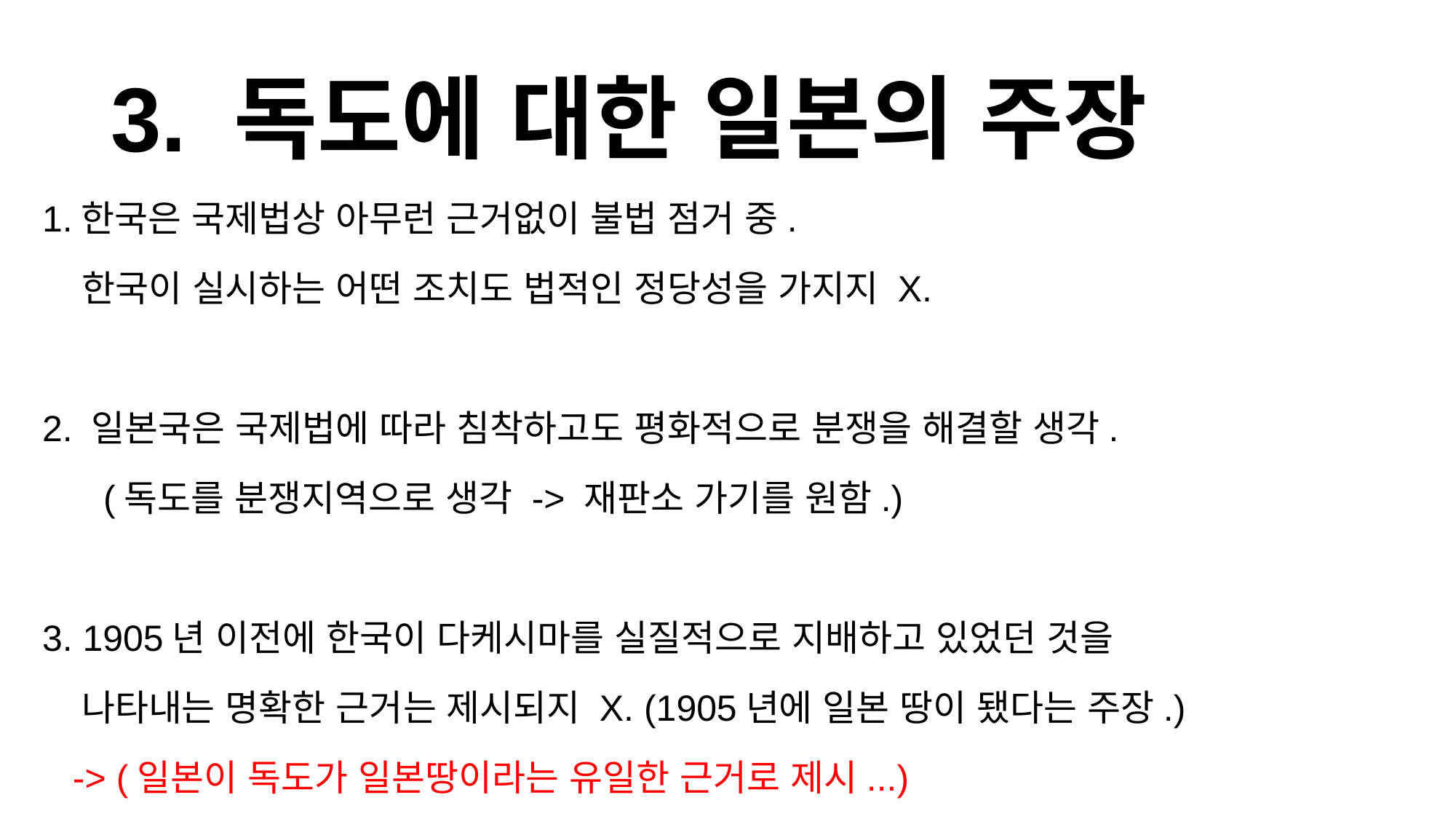

# 3. 독도에 대한 일본의 주장
1.한국은 국제법상 아무런 근거없이 불법 점거 중.
   한국이 실시하는 어떤 조치도 법적인 정당성을 가지지 X.

2. 일본국은 국제법에 따라 침착하고도 평화적으로 분쟁을 해결할 생각.
      (독도를 분쟁지역으로 생각 -> 재판소 가기를 원함.)

3. 1905년 이전에 한국이 다케시마를 실질적으로 지배하고 있었던 것을
   나타내는 명확한 근거는 제시되지 X. (1905년에 일본 땅이 됐다는 주장.)
   -> (일본이 독도가 일본땅이라는 유일한 근거로 제시...)